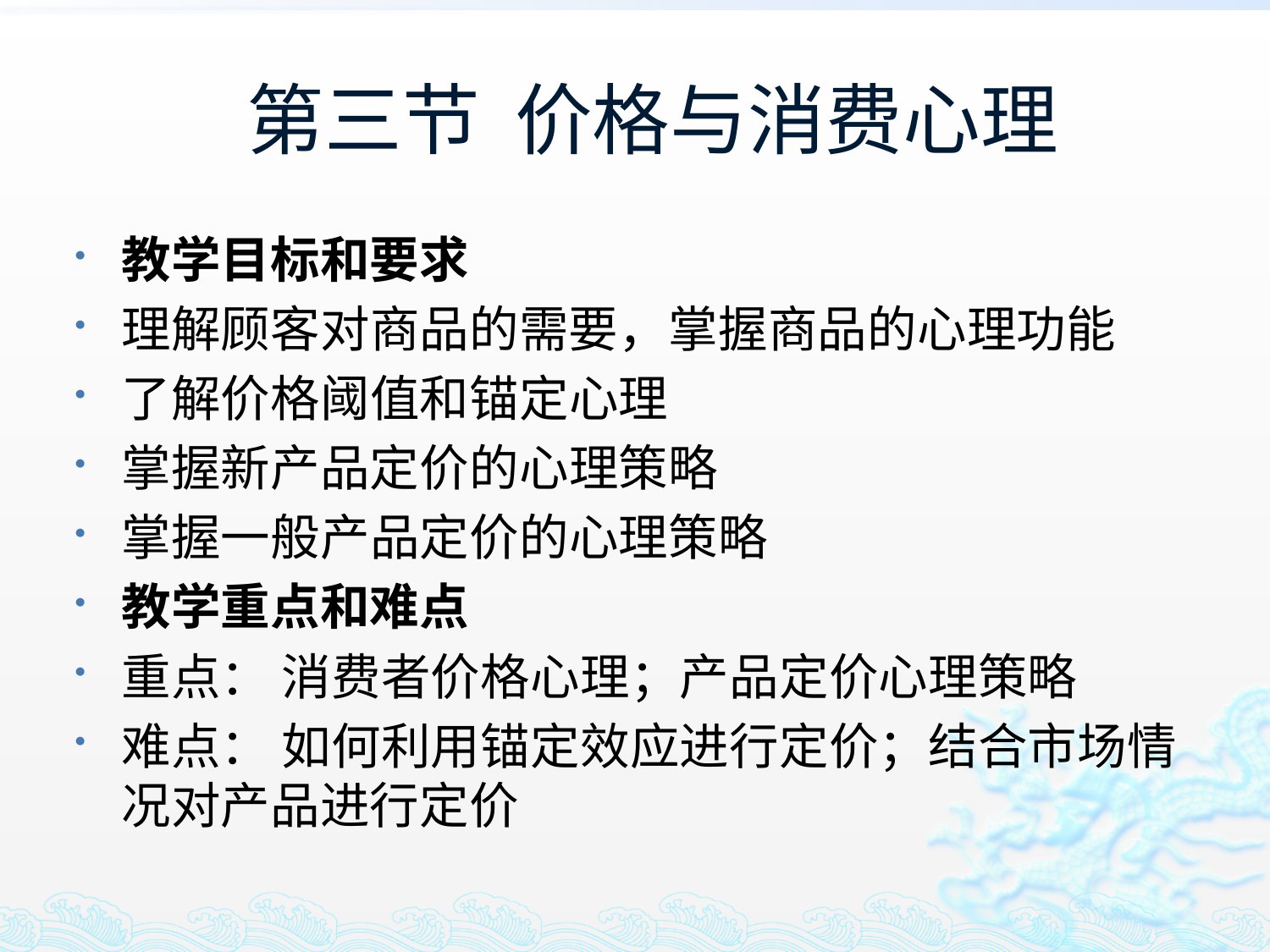

# 第三节  价格与消费心理
教学目标和要求
理解顾客对商品的需要，掌握商品的心理功能
了解价格阈值和锚定心理
掌握新产品定价的心理策略
掌握一般产品定价的心理策略
教学重点和难点
重点： 消费者价格心理；产品定价心理策略
难点： 如何利用锚定效应进行定价；结合市场情况对产品进行定价